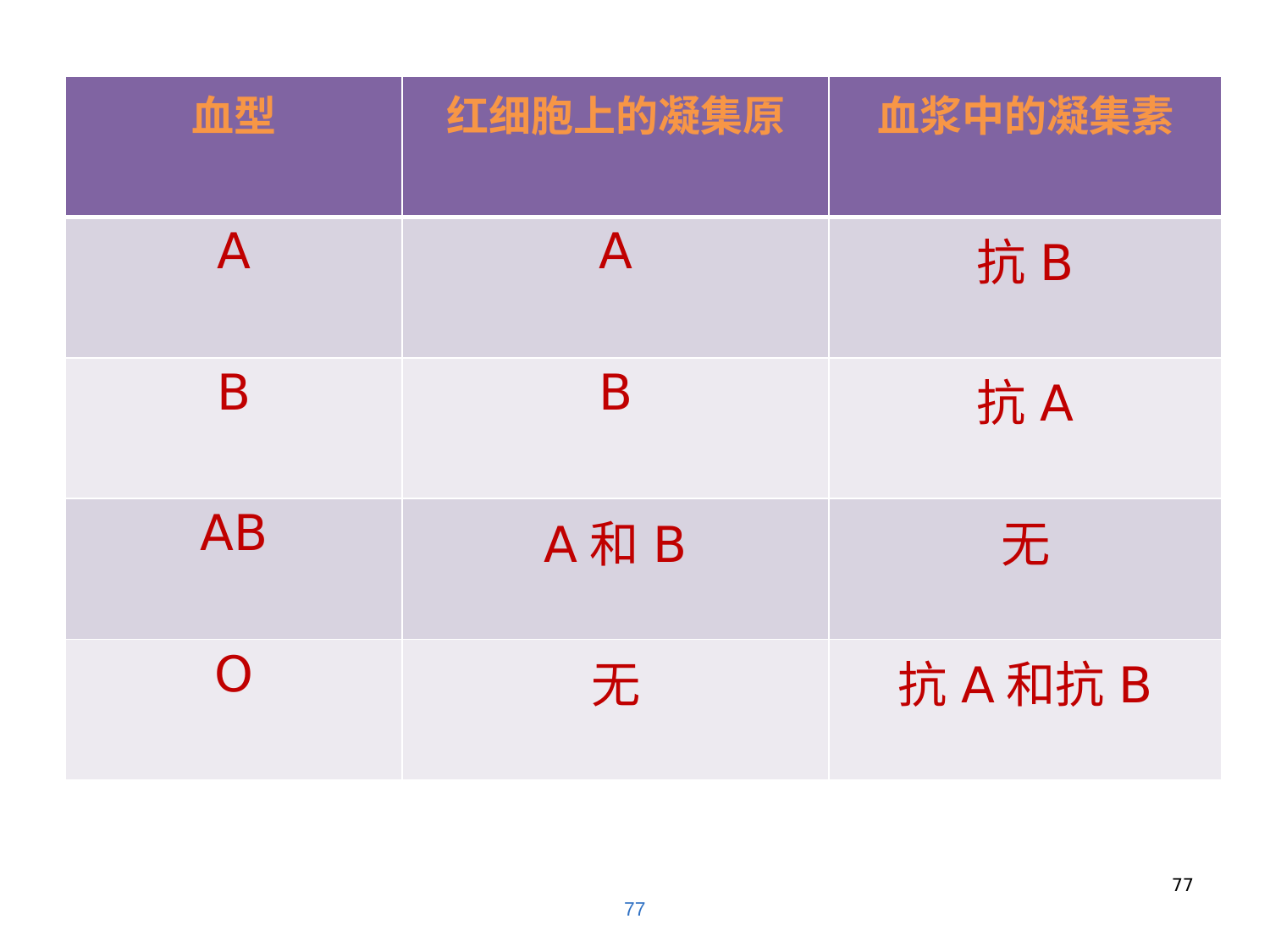

| 血型 | 红细胞上的凝集原 | 血浆中的凝集素 |
| --- | --- | --- |
| A | A | 抗B |
| B | B | 抗A |
| AB | A和B | 无 |
| O | 无 | 抗A和抗B |
77
77